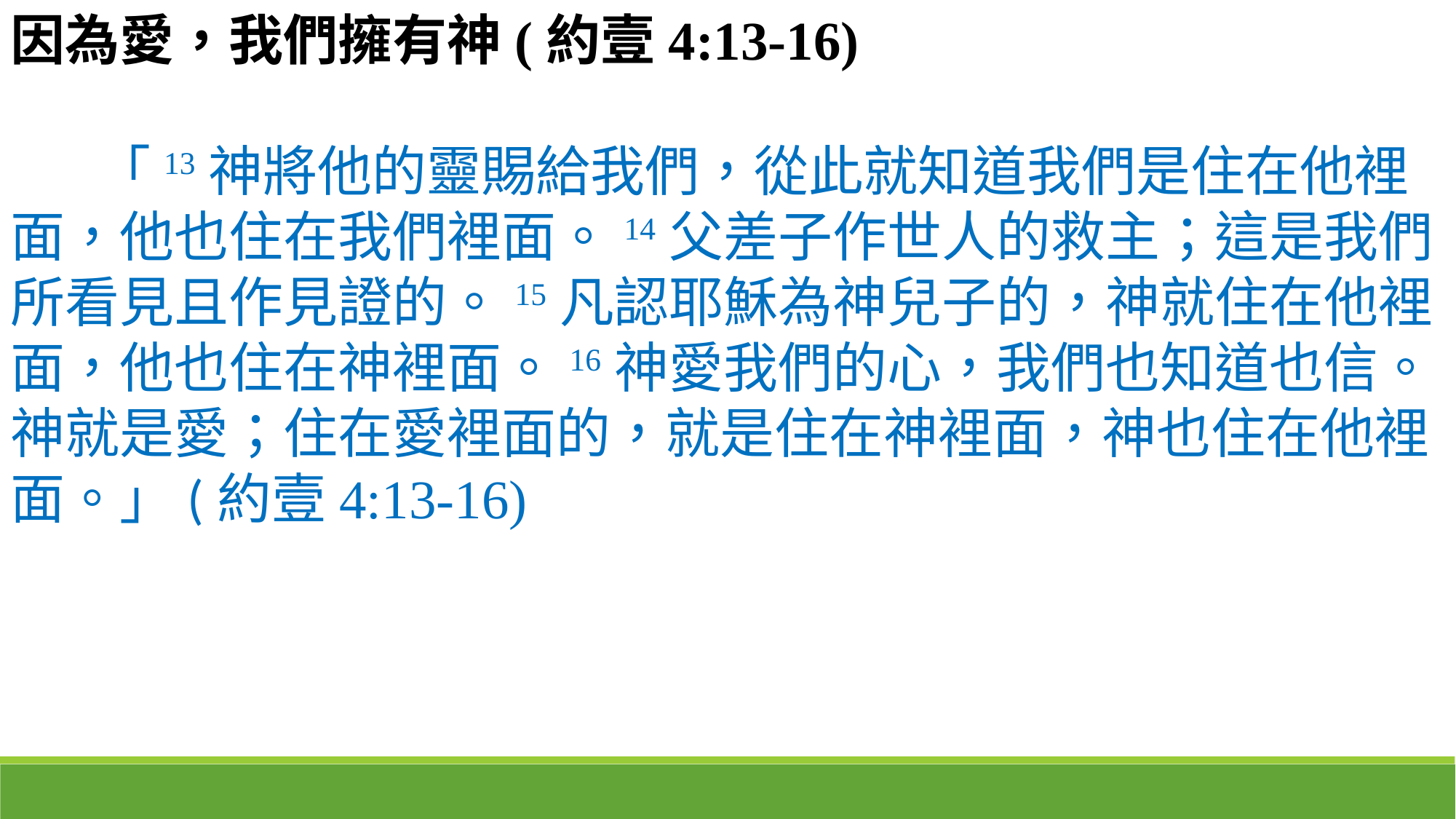

因為愛，我們擁有神(約壹4:13-16)

「13神將他的靈賜給我們，從此就知道我們是住在他裡面，他也住在我們裡面。14父差子作世人的救主；這是我們所看見且作見證的。15凡認耶穌為神兒子的，神就住在他裡面，他也住在神裡面。16神愛我們的心，我們也知道也信。神就是愛；住在愛裡面的，就是住在神裡面，神也住在他裡面。」(約壹4:13-16)